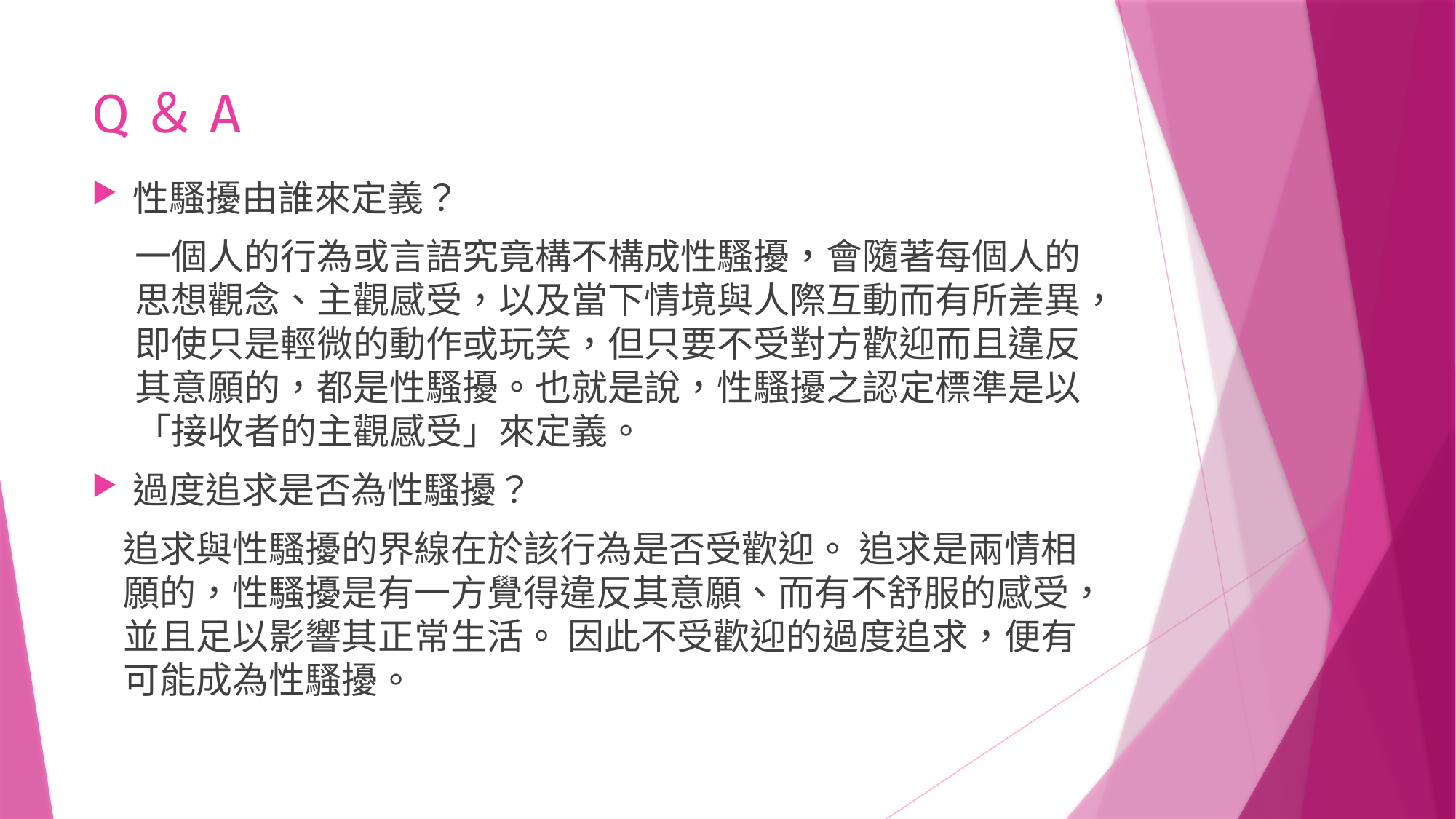

# Q＆A
性騷擾由誰來定義？
一個人的行為或言語究竟構不構成性騷擾，會隨著每個人的思想觀念、主觀感受，以及當下情境與人際互動而有所差異，即使只是輕微的動作或玩笑，但只要不受對方歡迎而且違反其意願的，都是性騷擾。也就是說，性騷擾之認定標準是以「接收者的主觀感受」來定義。
過度追求是否為性騷擾？
追求與性騷擾的界線在於該行為是否受歡迎。 追求是兩情相願的，性騷擾是有一方覺得違反其意願、而有不舒服的感受，並且足以影響其正常生活。 因此不受歡迎的過度追求，便有可能成為性騷擾。